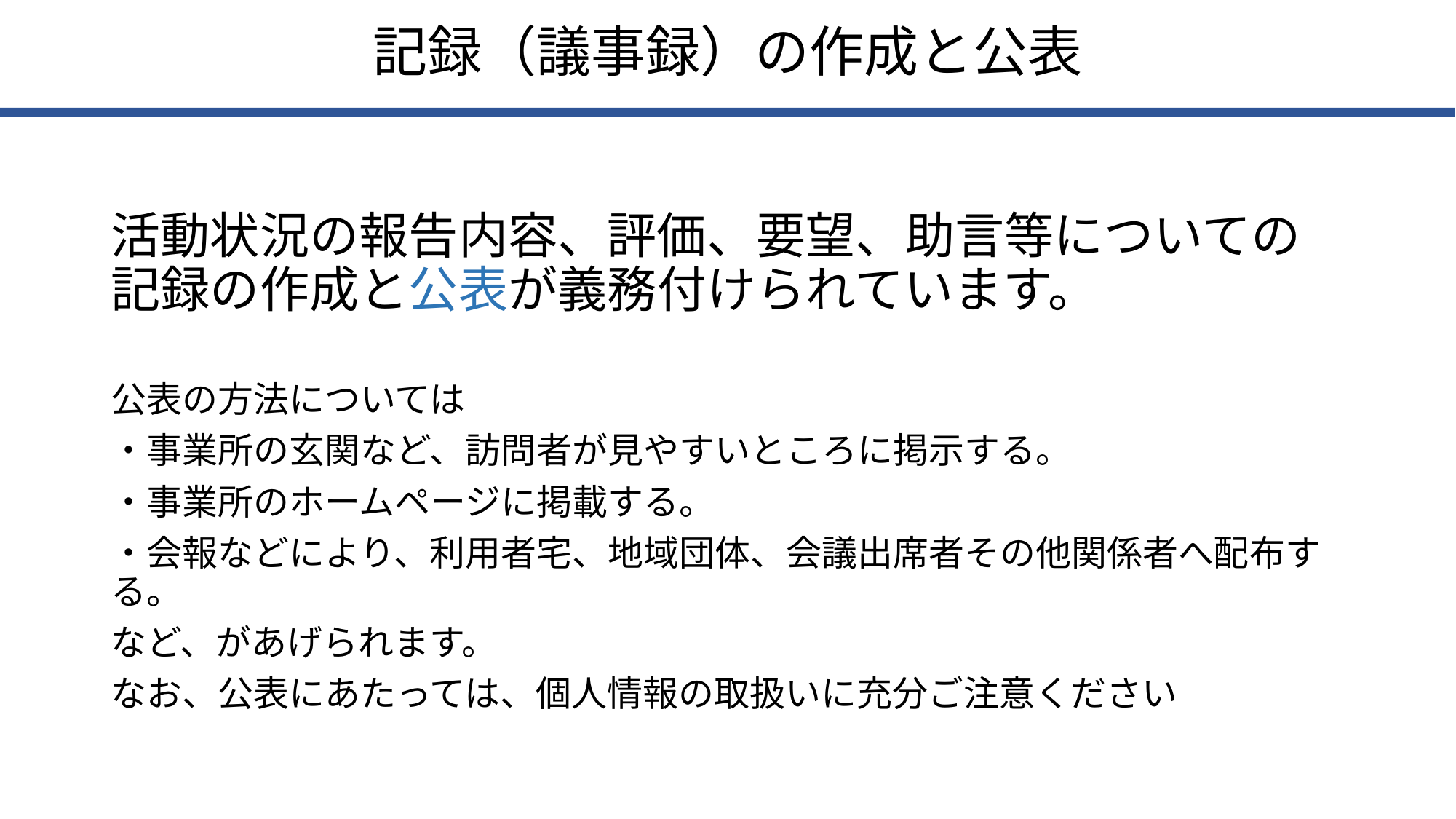

記録（議事録）の作成と公表

活動状況の報告内容、評価、要望、助言等についての記録の作成と公表が義務付けられています。

公表の方法については
・事業所の玄関など、訪問者が見やすいところに掲示する。
・事業所のホームページに掲載する。
・会報などにより、利用者宅、地域団体、会議出席者その他関係者へ配布する。
など、があげられます。
なお、公表にあたっては、個人情報の取扱いに充分ご注意ください